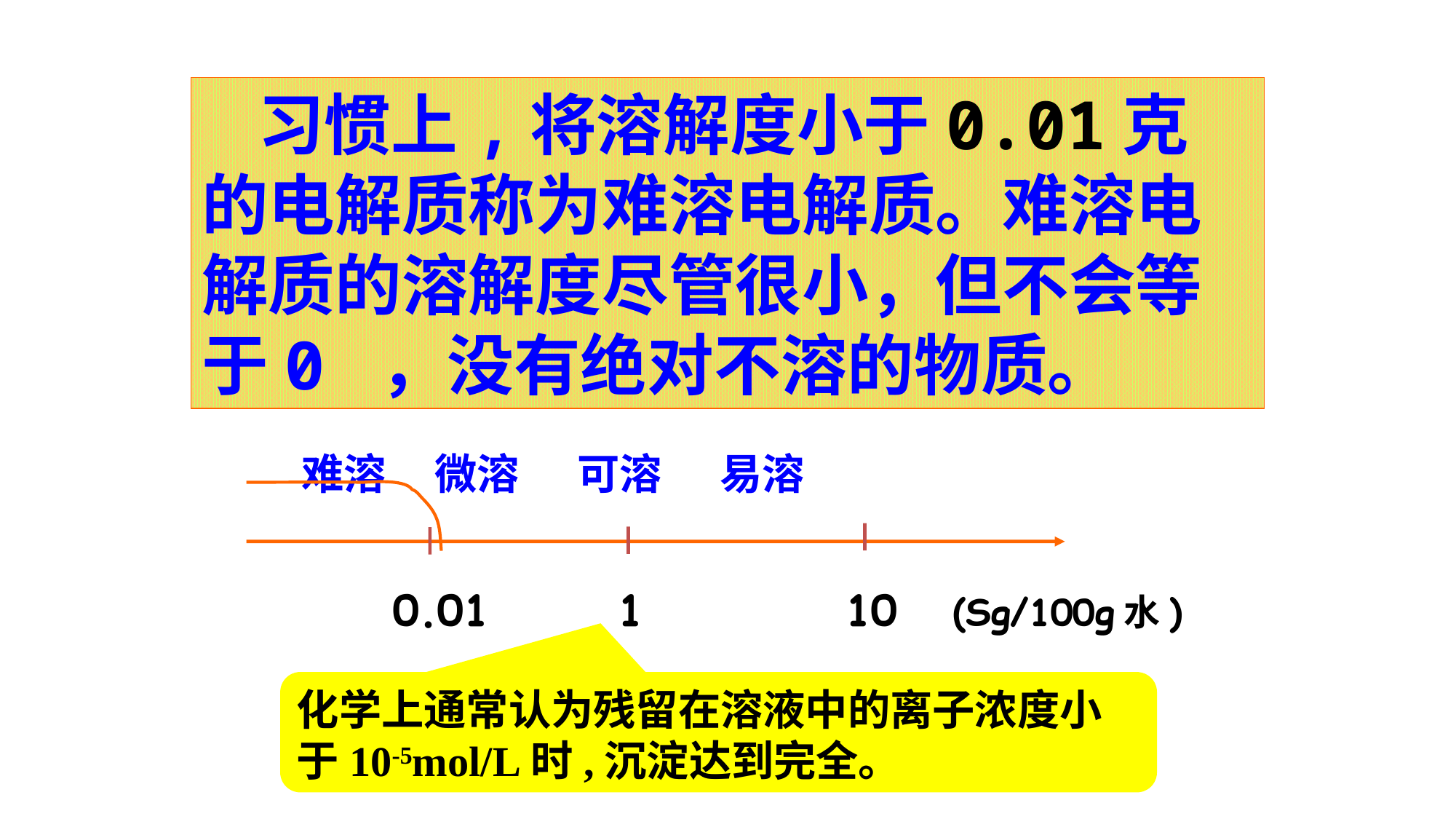

习惯上,将溶解度小于0.01克的电解质称为难溶电解质。难溶电解质的溶解度尽管很小，但不会等于0 ，没有绝对不溶的物质。
  难溶     微溶      可溶      易溶

0.01       1           10   (Sg/100g水)

化学上通常认为残留在溶液中的离子浓度小于10-5mol/L时,沉淀达到完全。